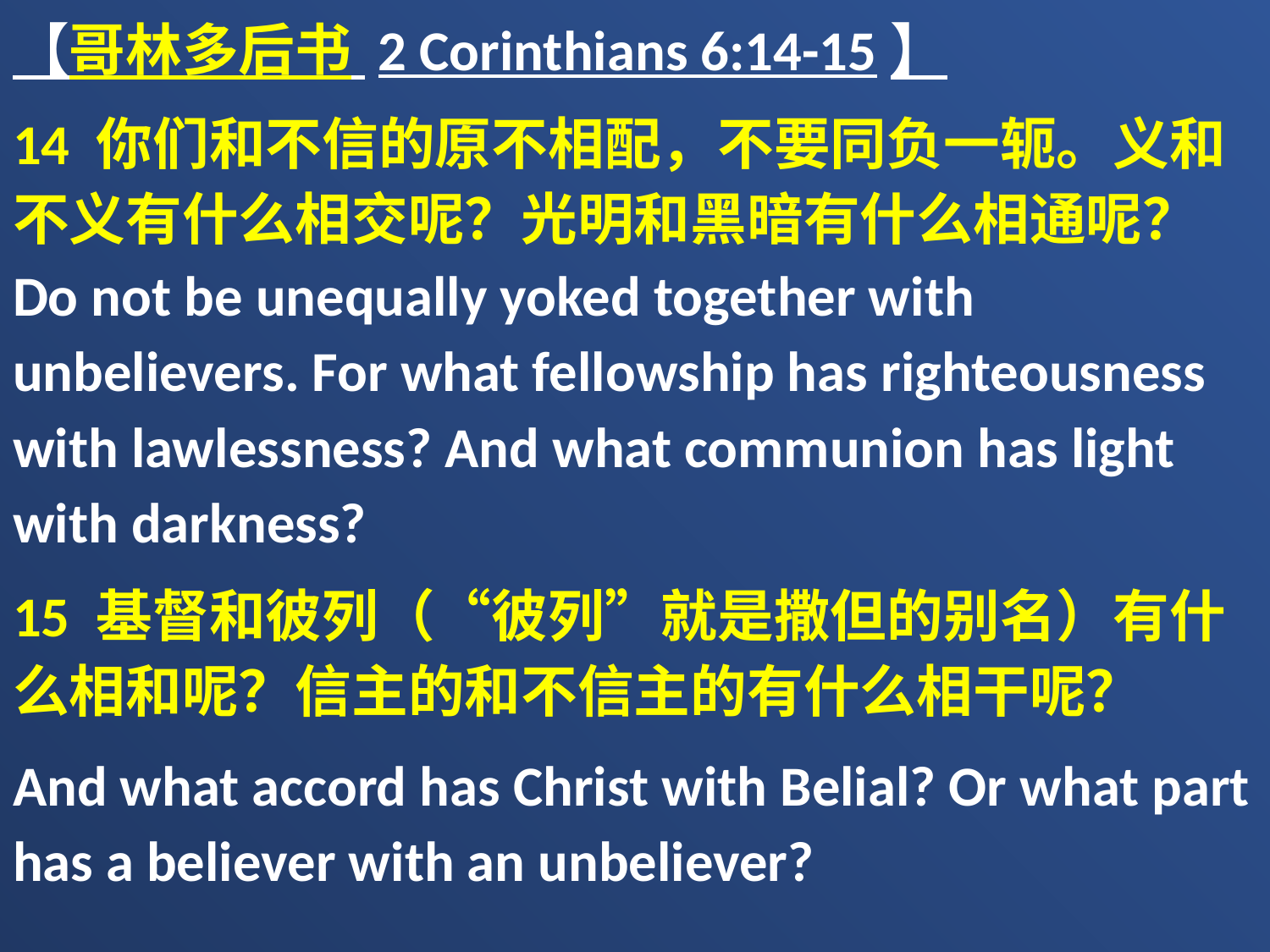

【哥林多后书 2 Corinthians 6:14-15】
14 你们和不信的原不相配，不要同负一轭。义和不义有什么相交呢？光明和黑暗有什么相通呢？Do not be unequally yoked together with unbelievers. For what fellowship has righteousness with lawlessness? And what communion has light with darkness?
15 基督和彼列（“彼列”就是撒但的别名）有什么相和呢？信主的和不信主的有什么相干呢？
And what accord has Christ with Belial? Or what part has a believer with an unbeliever?